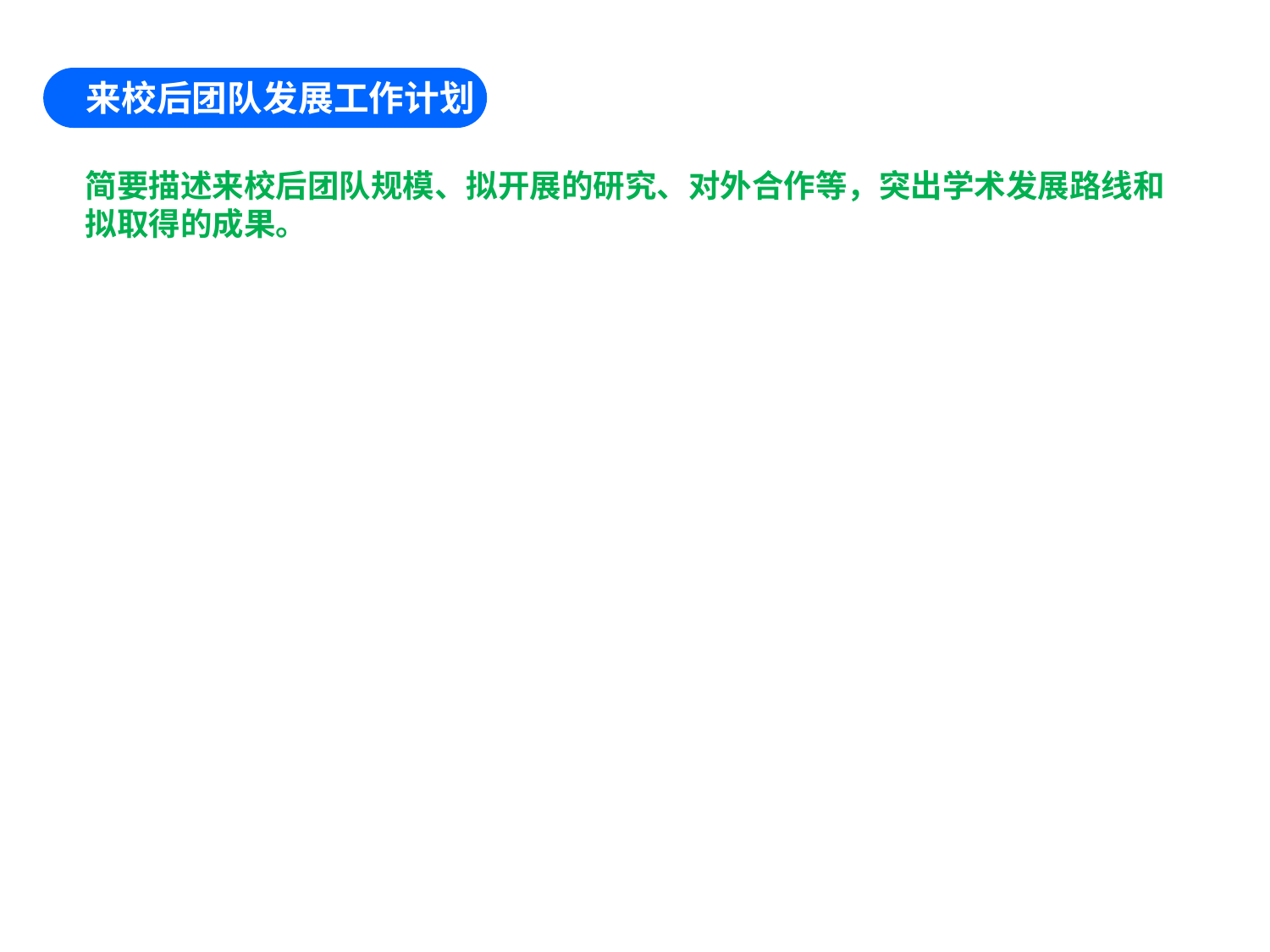

来校后团队发展工作计划
简要描述来校后团队规模、拟开展的研究、对外合作等，突出学术发展路线和拟取得的成果。